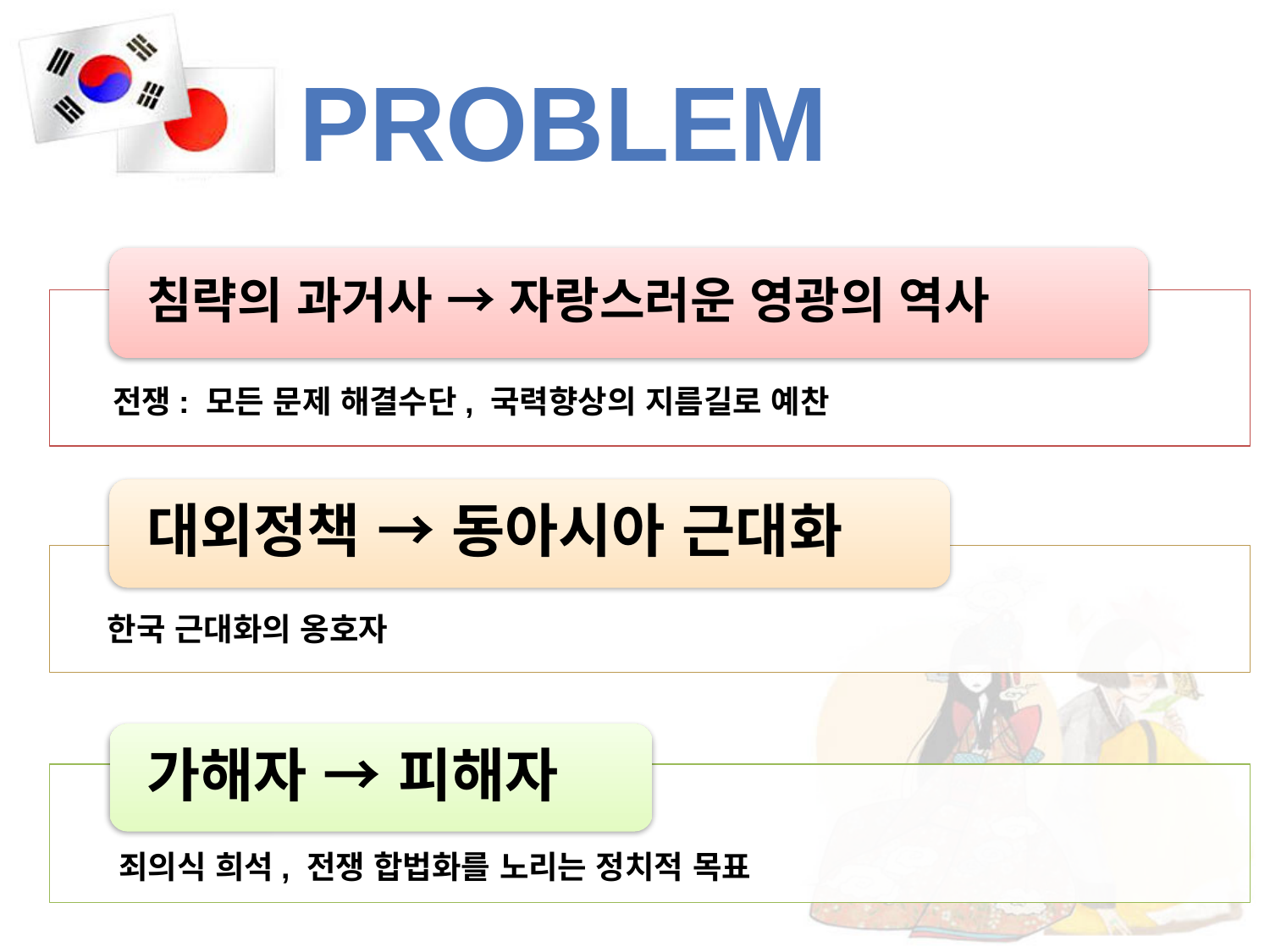

# problem
침략의 과거사 → 자랑스러운 영광의 역사
대외정책 → 동아시아 근대화
가해자 → 피해자
전쟁: 모든 문제 해결수단, 국력향상의 지름길로 예찬
한국 근대화의 옹호자
죄의식 희석, 전쟁 합법화를 노리는 정치적 목표